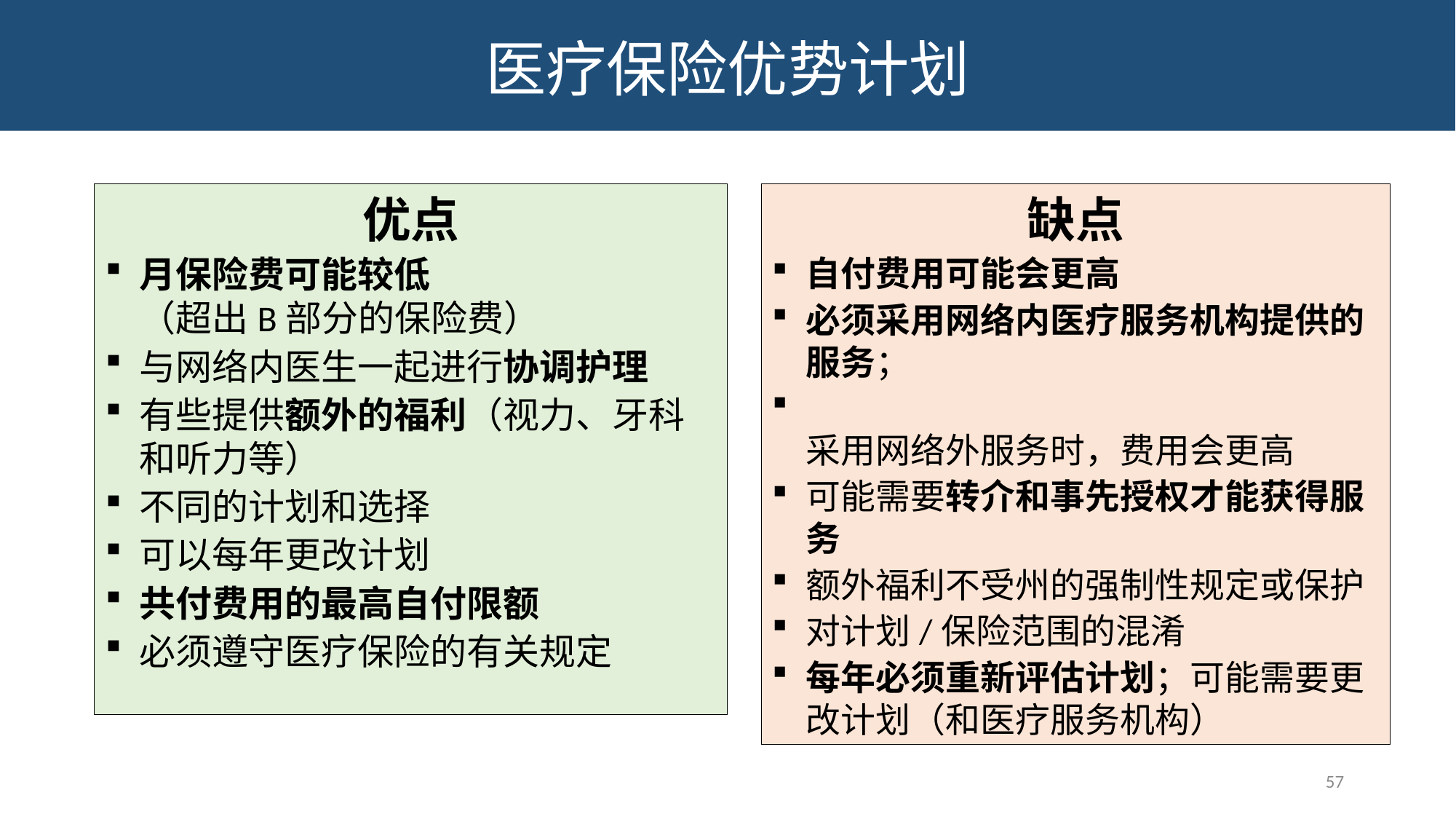

医疗保险优势计划

缺点
自付费用可能会更高
必须采用网络内医疗服务机构提供的服务；
采用网络外服务时，费用会更高
可能需要转介和事先授权才能获得服务
额外福利不受州的强制性规定或保护
对计划/保险范围的混淆
每年必须重新评估计划；可能需要更改计划（和医疗服务机构）
优点
月保险费可能较低
（超出B部分的保险费）
与网络内医生一起进行协调护理
有些提供额外的福利（视力、牙科和听力等）
不同的计划和选择
可以每年更改计划
共付费用的最高自付限额
必须遵守医疗保险的有关规定

57